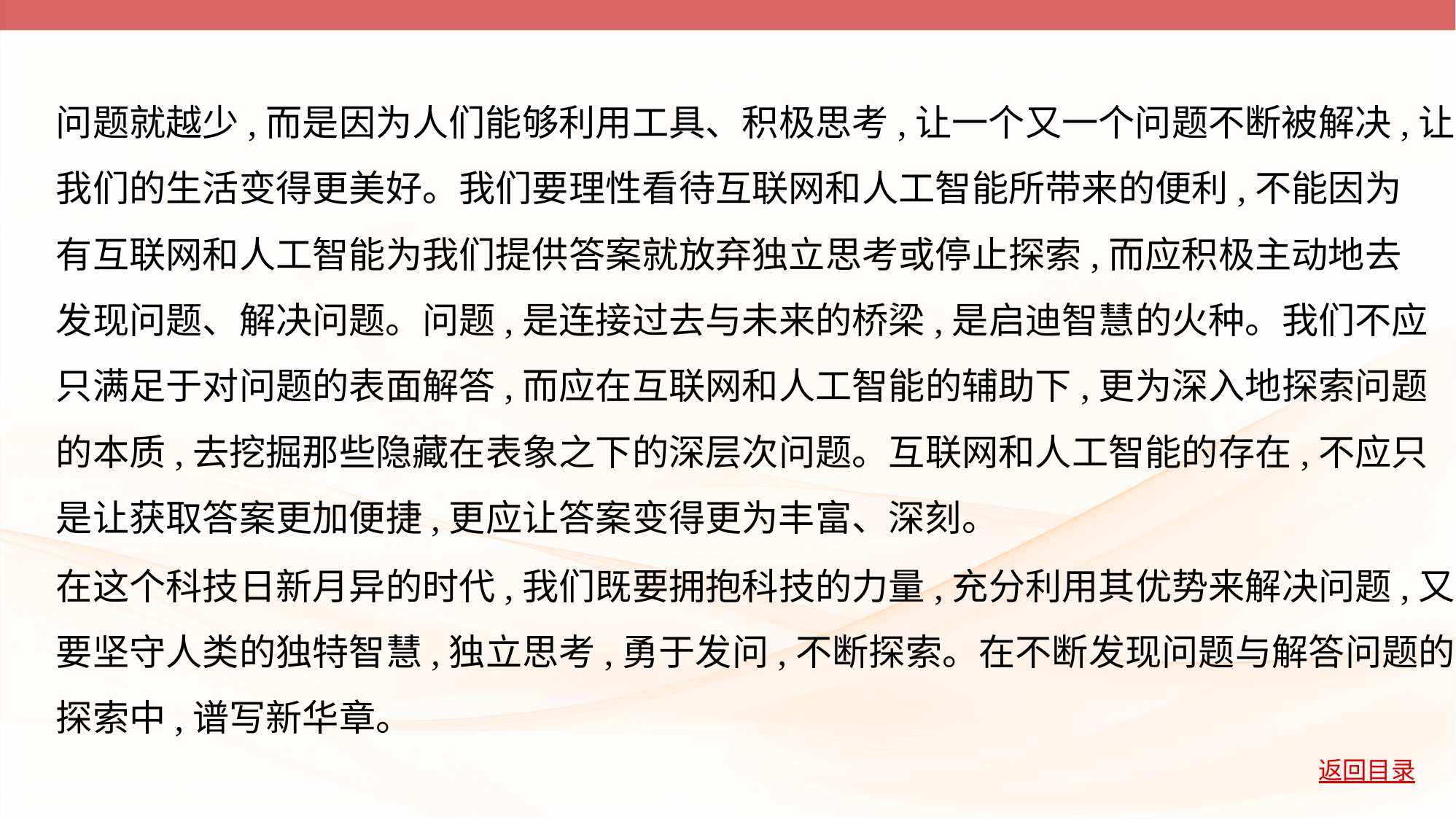

问题就越少,而是因为人们能够利用工具、积极思考,让一个又一个问题不断被解决,让
我们的生活变得更美好。我们要理性看待互联网和人工智能所带来的便利,不能因为
有互联网和人工智能为我们提供答案就放弃独立思考或停止探索,而应积极主动地去
发现问题、解决问题。问题,是连接过去与未来的桥梁,是启迪智慧的火种。我们不应
只满足于对问题的表面解答,而应在互联网和人工智能的辅助下,更为深入地探索问题
的本质,去挖掘那些隐藏在表象之下的深层次问题。互联网和人工智能的存在,不应只
是让获取答案更加便捷,更应让答案变得更为丰富、深刻。
在这个科技日新月异的时代,我们既要拥抱科技的力量,充分利用其优势来解决问题,又
要坚守人类的独特智慧,独立思考,勇于发问,不断探索。在不断发现问题与解答问题的
探索中,谱写新华章。